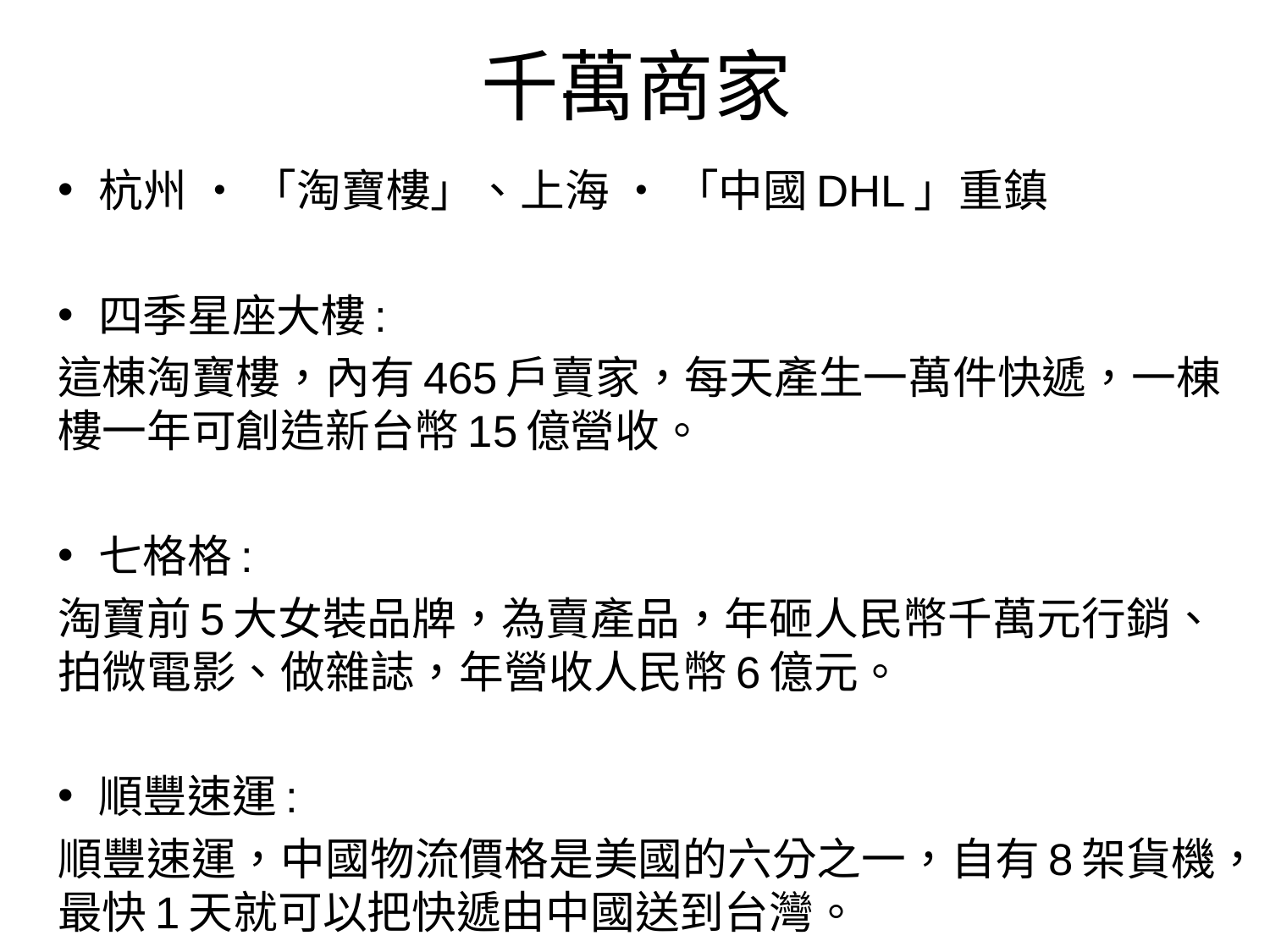

# 千萬商家
杭州 • 「淘寶樓」、上海 • 「中國DHL」重鎮

四季星座大樓:
這棟淘寶樓，內有465戶賣家，每天產生一萬件快遞，一棟樓一年可創造新台幣15億營收。

七格格:
淘寶前5大女裝品牌，為賣產品，年砸人民幣千萬元行銷、拍微電影、做雜誌，年營收人民幣6億元。

順豐速運:
順豐速運，中國物流價格是美國的六分之一，自有8架貨機，最快1天就可以把快遞由中國送到台灣。